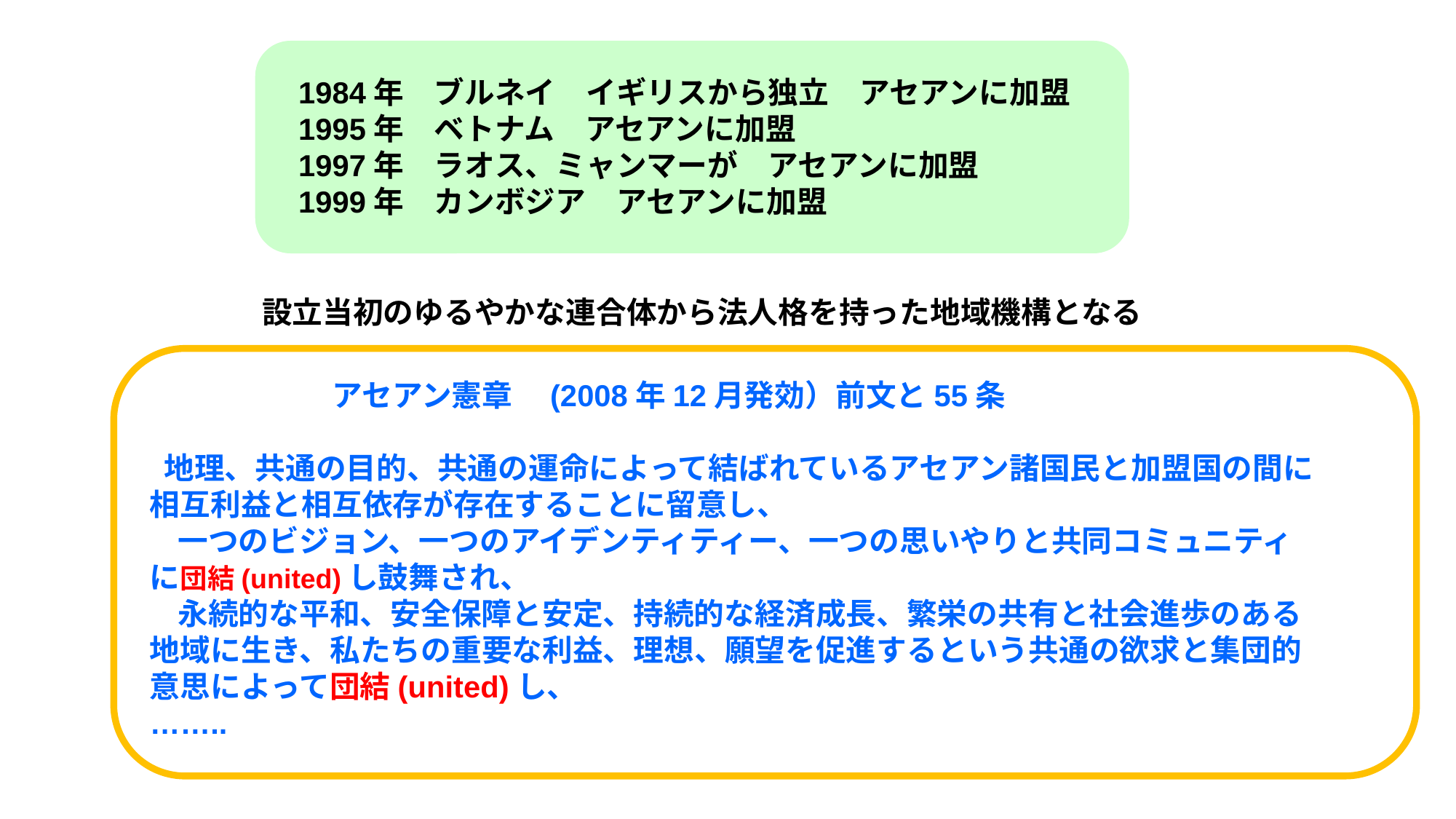

1984年　ブルネイ　イギリスから独立　アセアンに加盟
1995年　ベトナム　アセアンに加盟
1997年　ラオス、ミャンマーが　アセアンに加盟
1999年　カンボジア　アセアンに加盟
設立当初のゆるやかな連合体から法人格を持った地域機構となる

　　　　　　アセアン憲章　(2008年12月発効）前文と55条

 地理、共通の目的、共通の運命によって結ばれているアセアン諸国民と加盟国の間に相互利益と相互依存が存在することに留意し、
   一つのビジョン、一つのアイデンティティー、一つの思いやりと共同コミュニティに団結(united)し鼓舞され、
   永続的な平和、安全保障と安定、持続的な経済成長、繁栄の共有と社会進歩のある地域に生き、私たちの重要な利益、理想、願望を促進するという共通の欲求と集団的意思によって団結(united)し、
……..